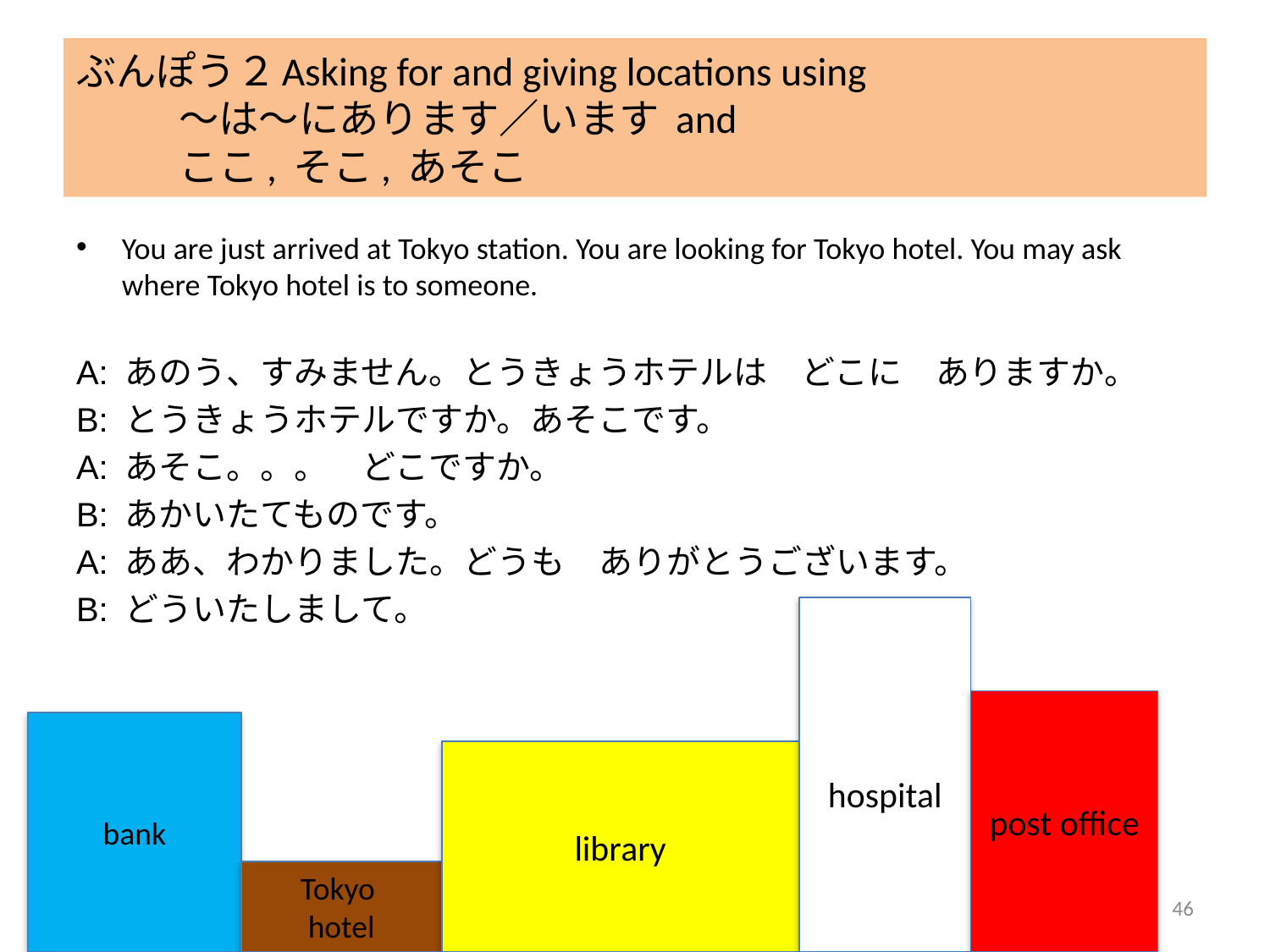

# ぶんぽう２	Asking for and giving locations using ～は～にあります／います and ここ, そこ, あそこ
You are just arrived at Tokyo station. You are looking for Tokyo hotel. You may ask where Tokyo hotel is to someone.

A: あのう、すみません。とうきょうホテルは　どこに　ありますか。
B: とうきょうホテルですか。あそこです。
A: あそこ。。。　どこですか。
B: あかいたてものです。
A: ああ、わかりました。どうも　ありがとうございます。
B: どういたしまして。

ういhospital
post office
い
bank
library
Tokyo
hotel
46